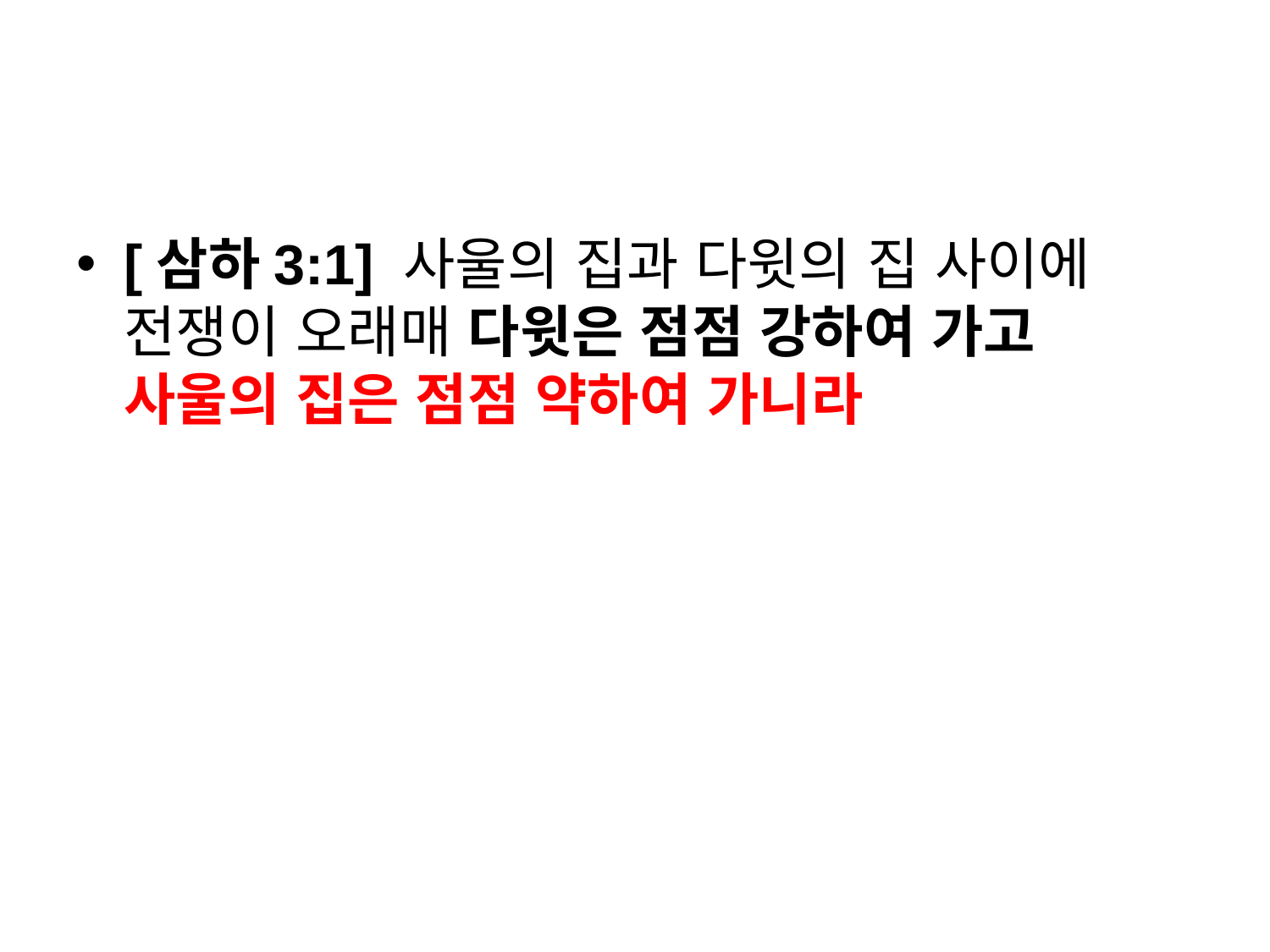

#
[삼하3:1] 사울의 집과 다윗의 집 사이에 전쟁이 오래매 다윗은 점점 강하여 가고 사울의 집은 점점 약하여 가니라